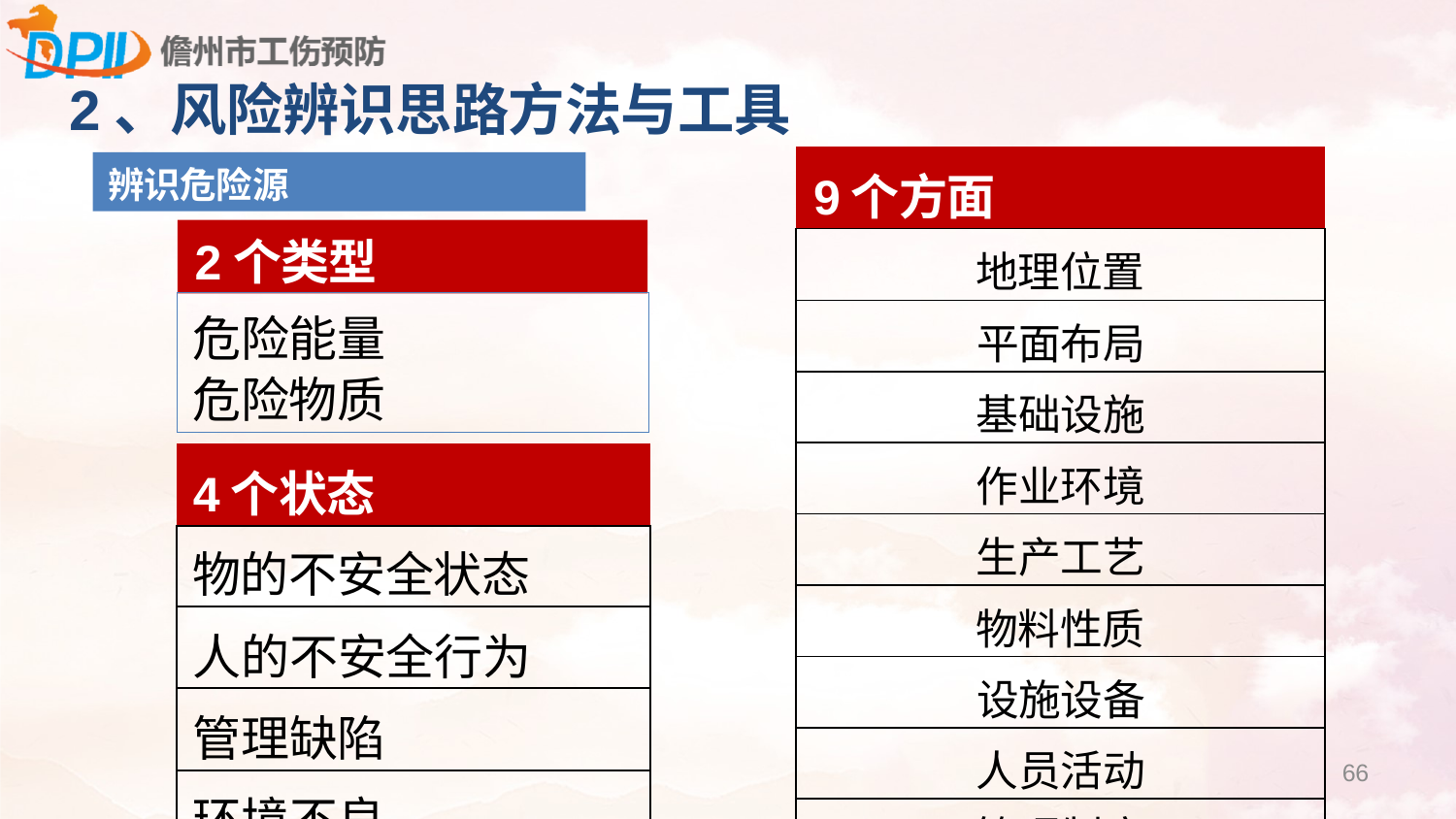

2、风险辨识思路方法与工具
| 9个方面 |
| --- |
| 地理位置 |
| 平面布局 |
| 基础设施 |
| 作业环境 |
| 生产工艺 |
| 物料性质 |
| 设施设备 |
| 人员活动 |
| 管理制度 |

辨识危险源

2个类型
| 危险能量 危险物质 |
| --- |
| 4个状态 |
| --- |
| 物的不安全状态 |
| 人的不安全行为 |
| 管理缺陷 |
| 环境不良 |

66